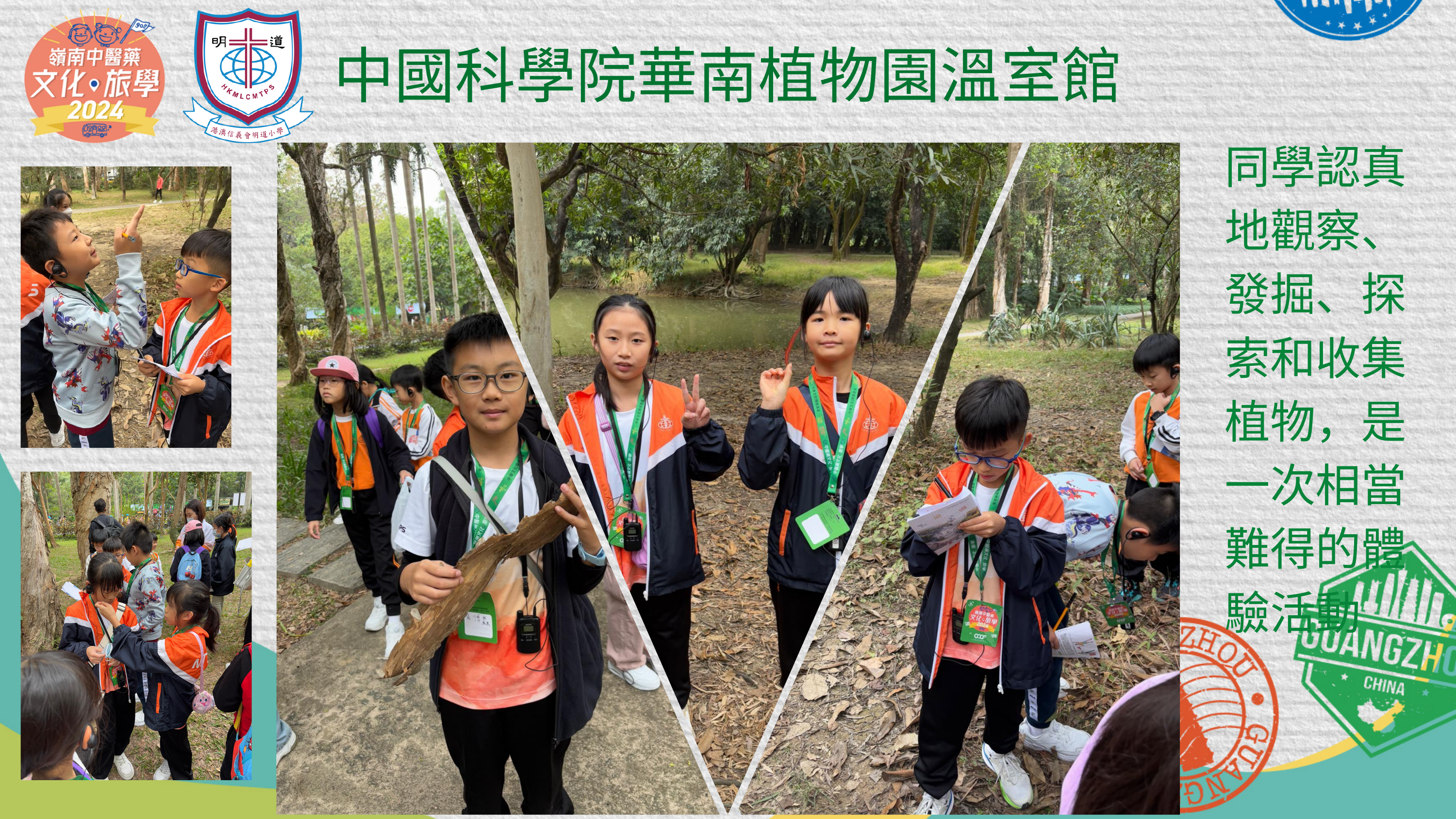

中國科學院華南植物園溫室館

同學認真地觀察、發掘、探索和收集植物，是一次相當難得的體驗活動